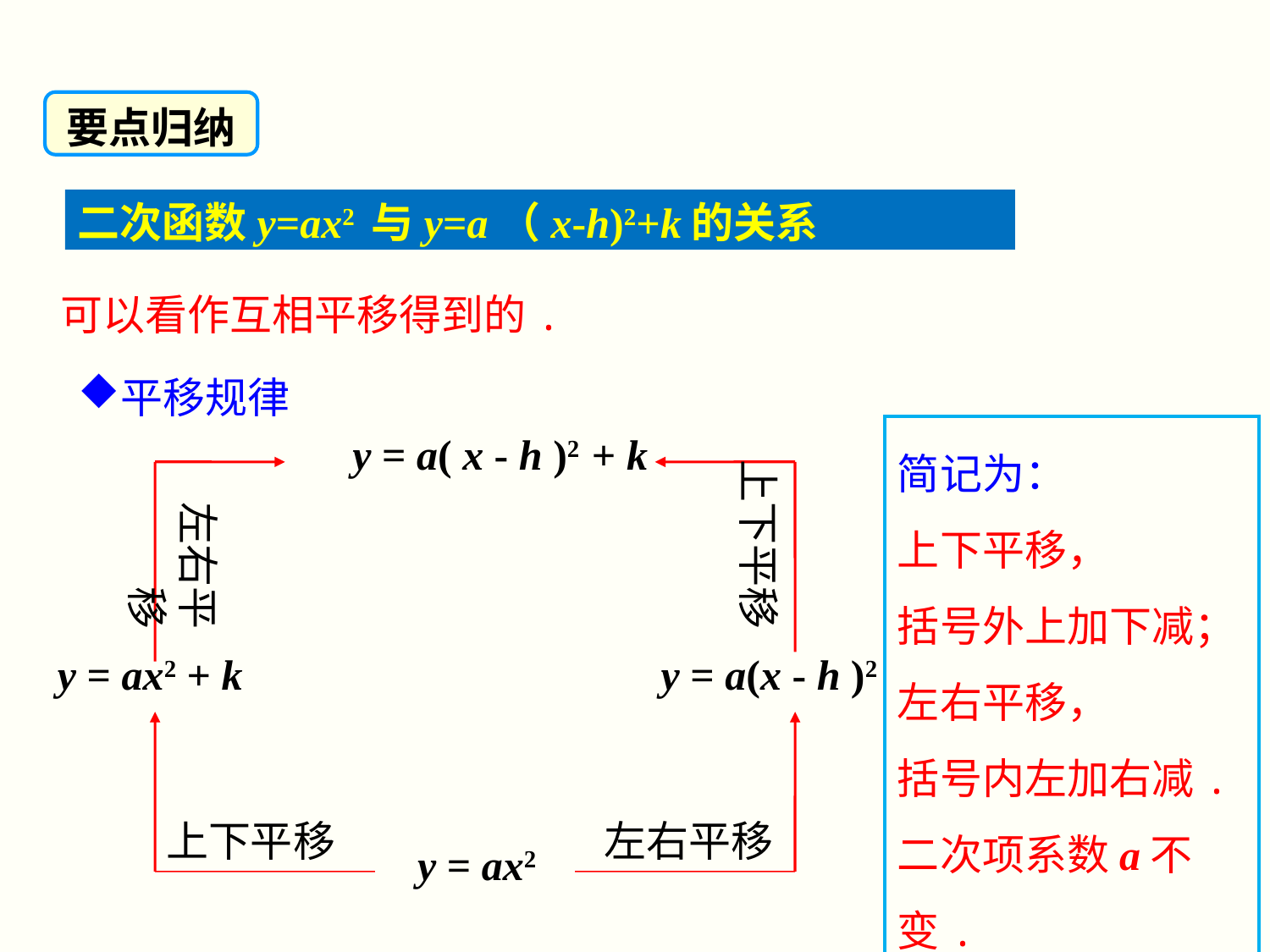

要点归纳
二次函数y=ax2 与y=a（x-h)2+k的关系
可以看作互相平移得到的.
平移规律
简记为：
上下平移，
括号外上加下减；
左右平移，
括号内左加右减.
二次项系数a不变.
y = a( x - h )2  + k
上下平移
左右平移

y = ax2 + k
y = a(x - h )2

上下平移
左右平移
y = ax2